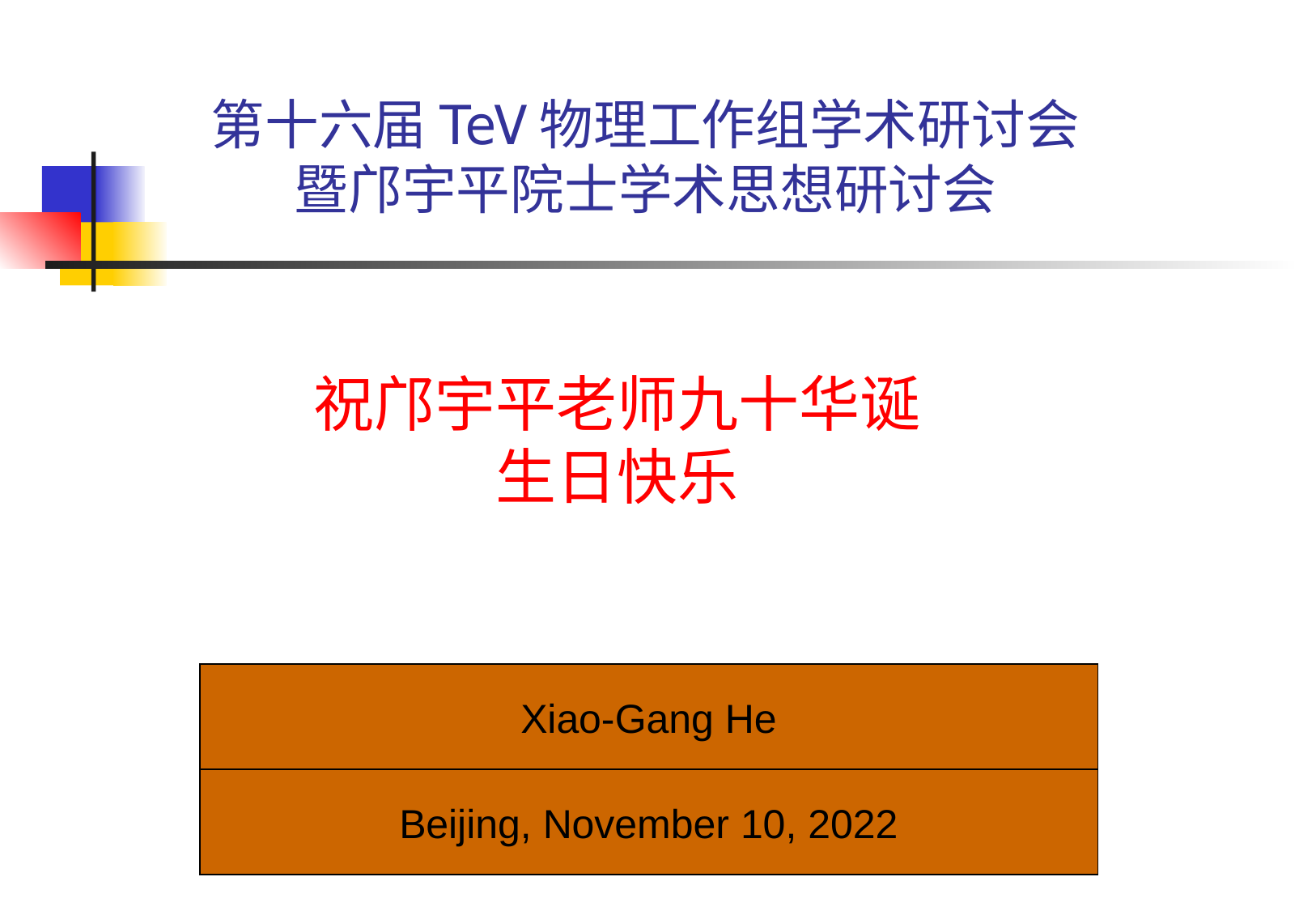

# 第十六届TeV物理工作组学术研讨会 暨邝宇平院士学术思想研讨会
祝邝宇平老师九十华诞
生日快乐
Xiao-Gang He
Beijing, November 10, 2022